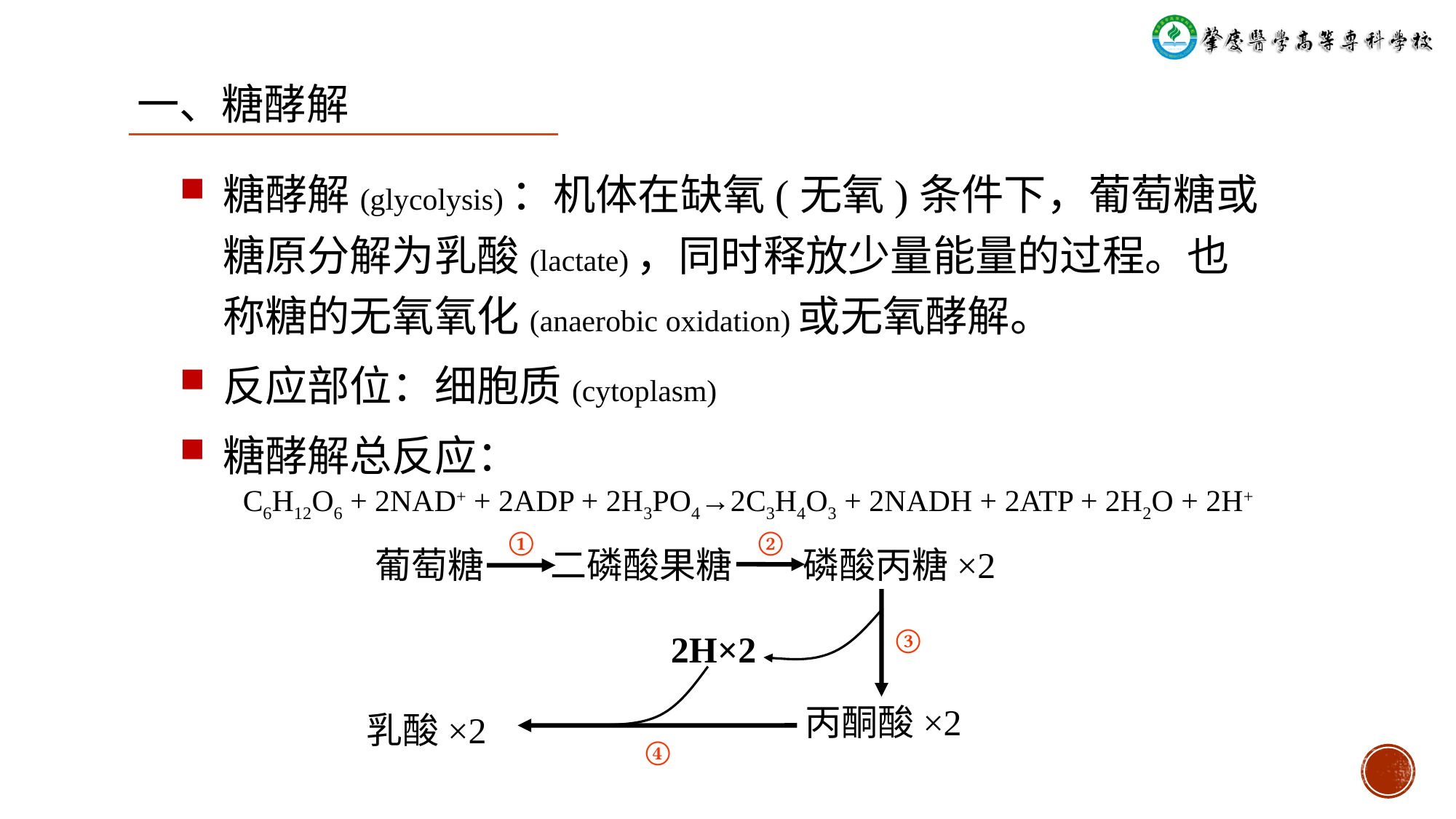

一、糖酵解
糖酵解(glycolysis)：机体在缺氧(无氧)条件下，葡萄糖或糖原分解为乳酸(lactate)，同时释放少量能量的过程。也称糖的无氧氧化(anaerobic oxidation)或无氧酵解。
反应部位：细胞质(cytoplasm)
糖酵解总反应：
C6H12O6 + 2NAD+ + 2ADP + 2H3PO4→2C3H4O3 + 2NADH + 2ATP + 2H2O + 2H+
①
②
葡萄糖
二磷酸果糖
磷酸丙糖×2

③
2H×2

丙酮酸×2
乳酸×2

④